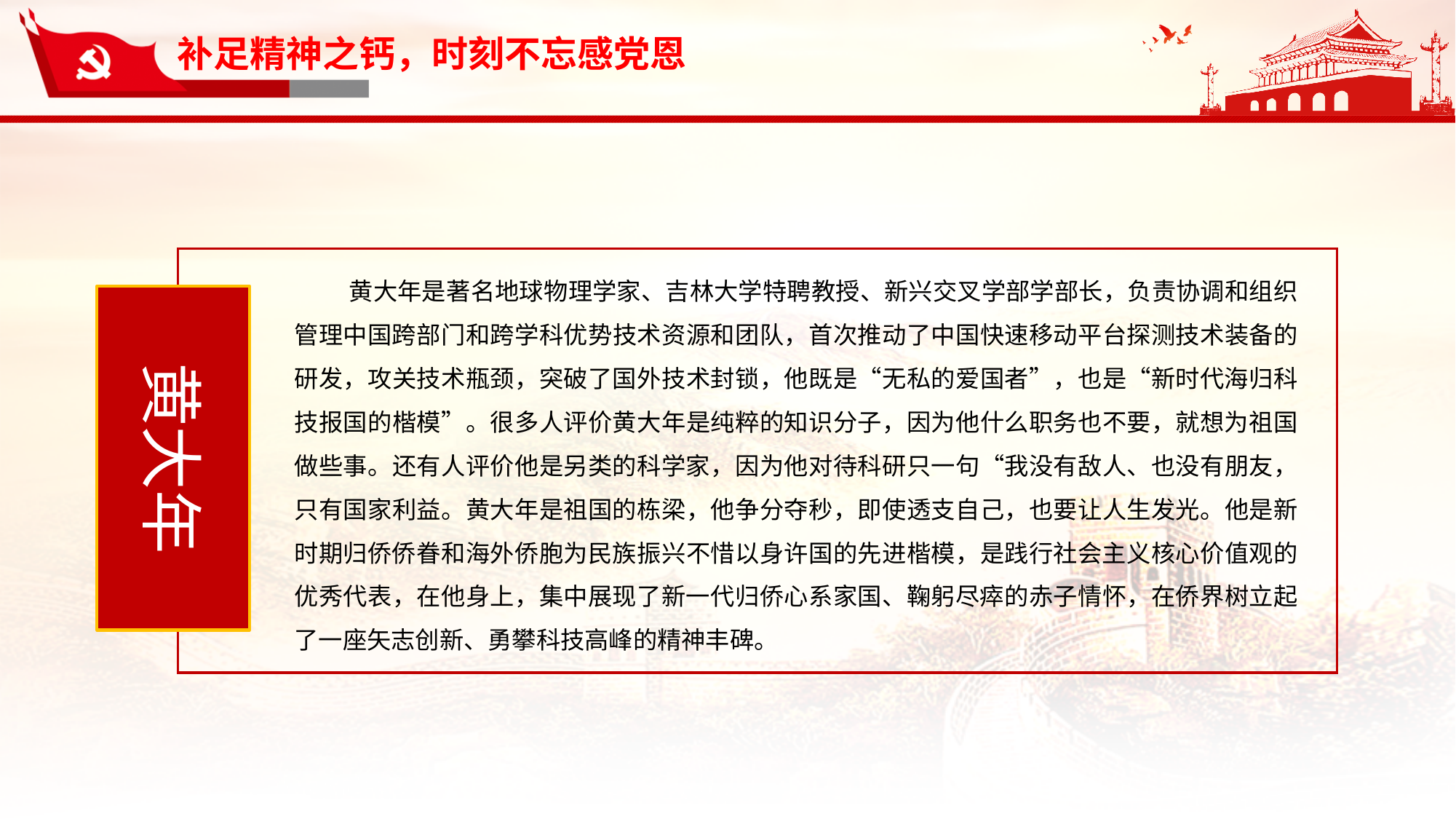

黄大年
黄大年是著名地球物理学家、吉林大学特聘教授、新兴交叉学部学部长，负责协调和组织管理中国跨部门和跨学科优势技术资源和团队，首次推动了中国快速移动平台探测技术装备的研发，攻关技术瓶颈，突破了国外技术封锁，他既是“无私的爱国者”，也是“新时代海归科技报国的楷模”。很多人评价黄大年是纯粹的知识分子，因为他什么职务也不要，就想为祖国做些事。还有人评价他是另类的科学家，因为他对待科研只一句“我没有敌人、也没有朋友，只有国家利益。黄大年是祖国的栋梁，他争分夺秒，即使透支自己，也要让人生发光。他是新时期归侨侨眷和海外侨胞为民族振兴不惜以身许国的先进楷模，是践行社会主义核心价值观的优秀代表，在他身上，集中展现了新一代归侨心系家国、鞠躬尽瘁的赤子情怀，在侨界树立起了一座矢志创新、勇攀科技高峰的精神丰碑。